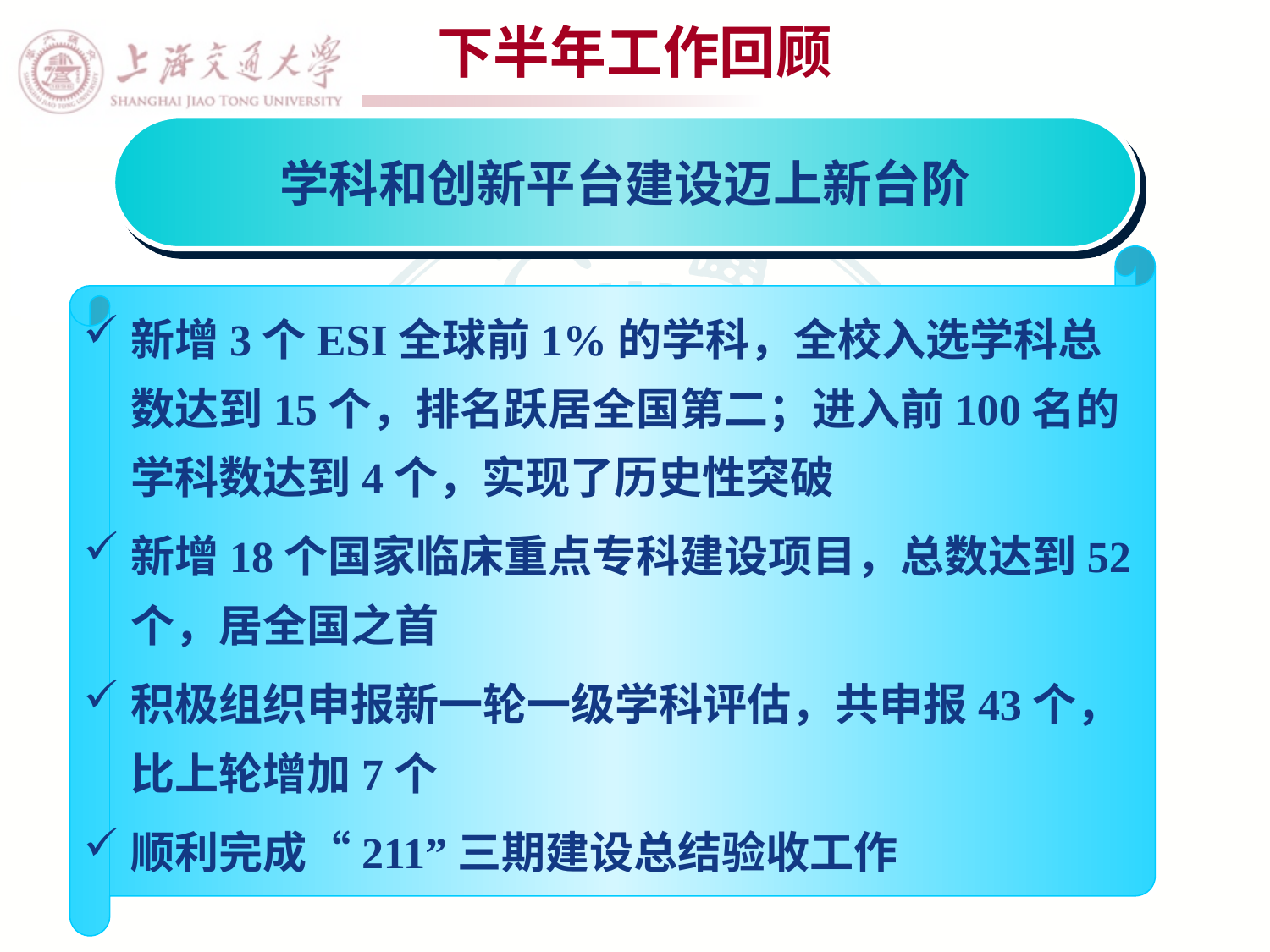

下半年工作回顾
学科和创新平台建设迈上新台阶

新增3个ESI全球前1%的学科，全校入选学科总数达到15个，排名跃居全国第二；进入前100名的学科数达到4个，实现了历史性突破
新增18个国家临床重点专科建设项目，总数达到52个，居全国之首
积极组织申报新一轮一级学科评估，共申报43个，比上轮增加7个
顺利完成“211”三期建设总结验收工作